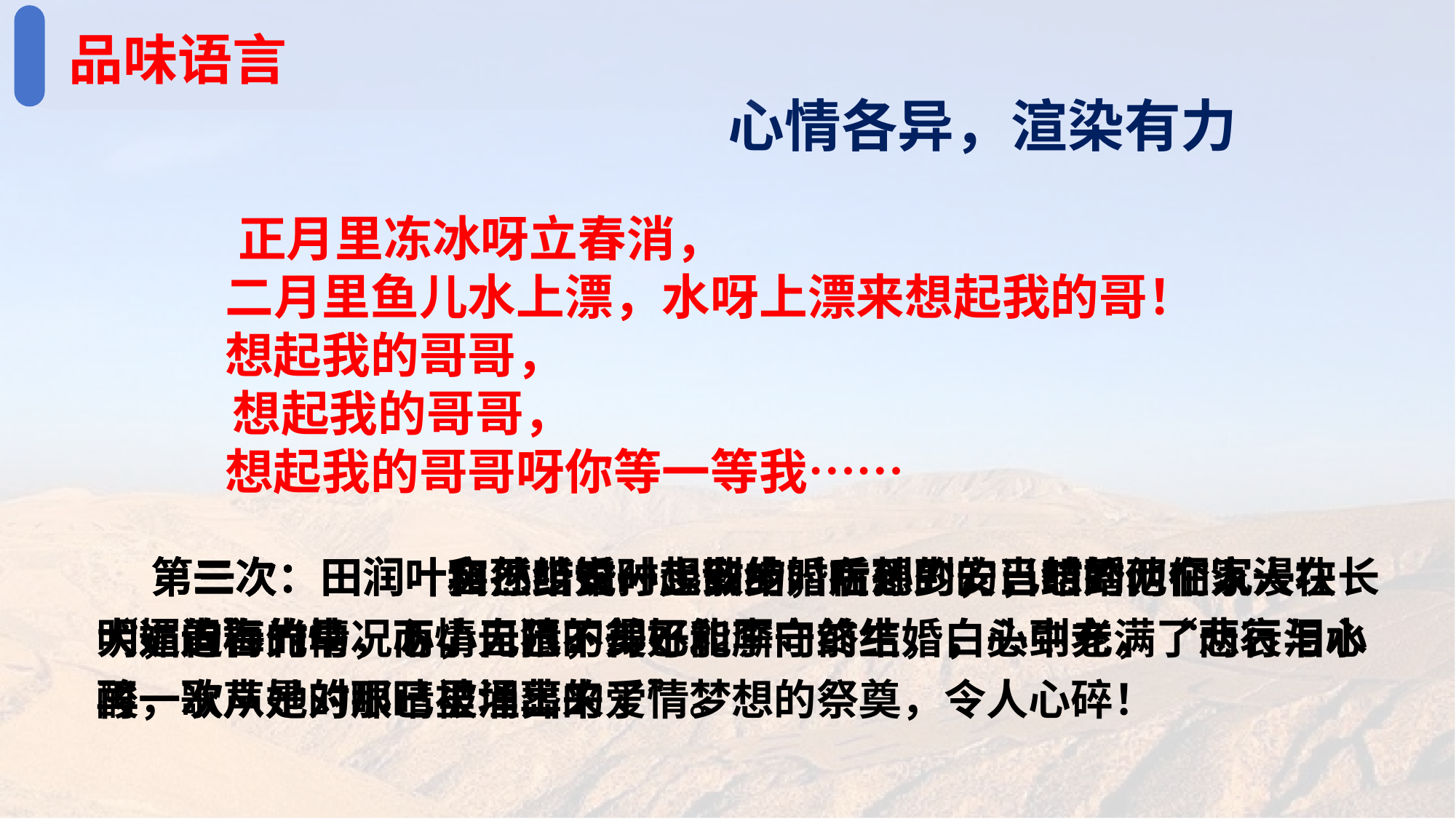

品味语言
心情各异，渲染有力
　　正月里冻冰呀立春消，
　 二月里鱼儿水上漂，水呀上漂来想起我的哥！
　 想起我的哥哥，
     想起我的哥哥，
　 想起我的哥哥呀你等一等我……
第一次：田润叶和孙少安一起散步时听到的，当时的他们沉浸在明媚的春光中，心情无限的美好。
第二次：田润叶突然听说孙少安结婚后想到的，想到两个人一块长大，青梅竹马，两小无猜，却不能厮守终生，白头到老，“两行泪水再一次从她的眼睛里涌出来了”。
第三次：田润叶自己结婚时想到的，在孙少安已结婚、在家人“逼迫”的情况下，自己不得已和李向前结婚，心中充满了悲哀与心酸，歌声是对那已被埋葬的爱情梦想的祭奠，令人心碎！